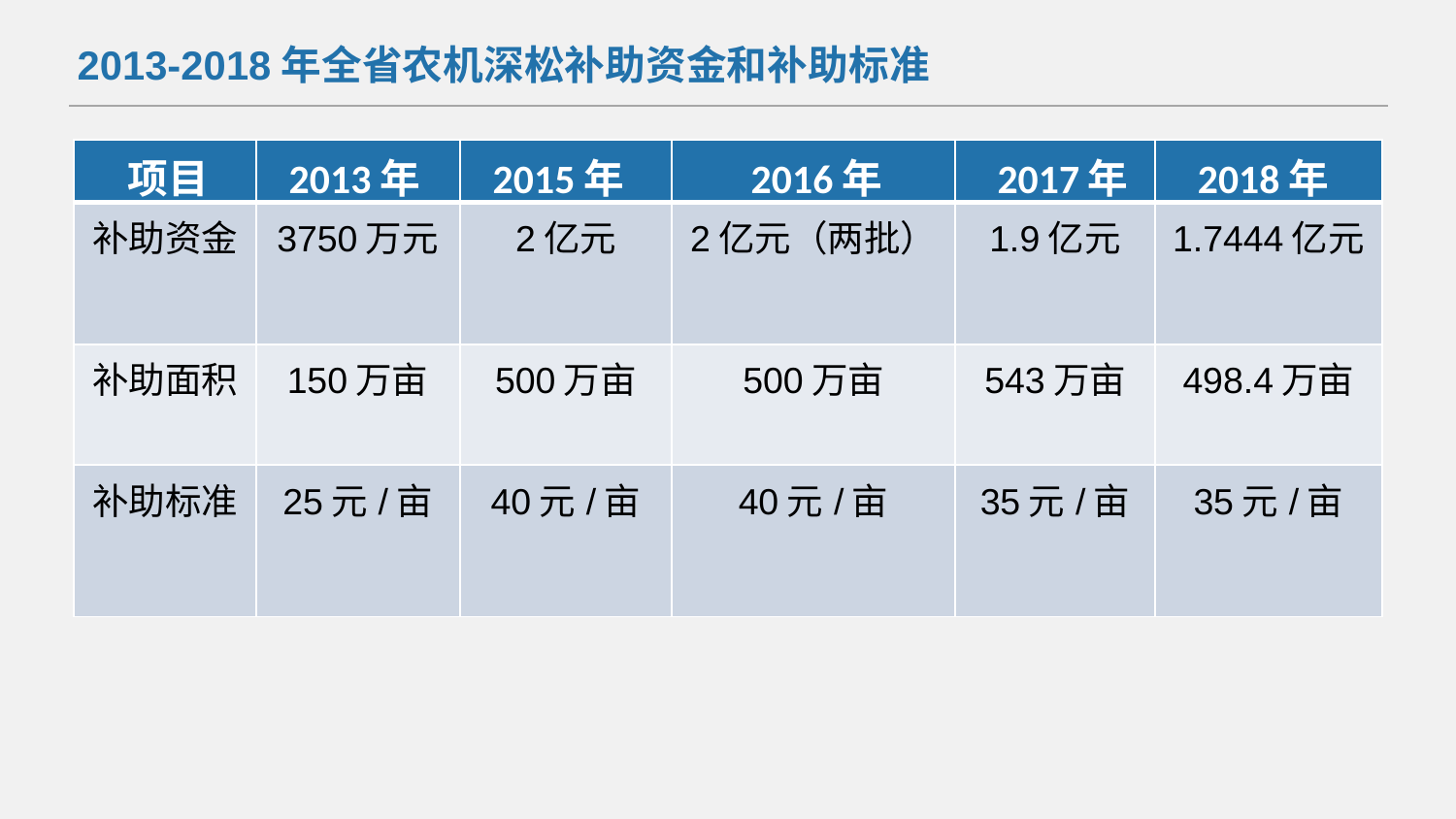

2013-2018年全省农机深松补助资金和补助标准
| 项目 | 2013年 | 2015年 | 2016年 | 2017年 | 2018年 |
| --- | --- | --- | --- | --- | --- |
| 补助资金 | 3750万元 | 2亿元 | 2亿元（两批） | 1.9亿元 | 1.7444亿元 |
| 补助面积 | 150万亩 | 500万亩 | 500万亩 | 543万亩 | 498.4万亩 |
| 补助标准 | 25元/亩 | 40元/亩 | 40元/亩 | 35元/亩 | 35元/亩 |